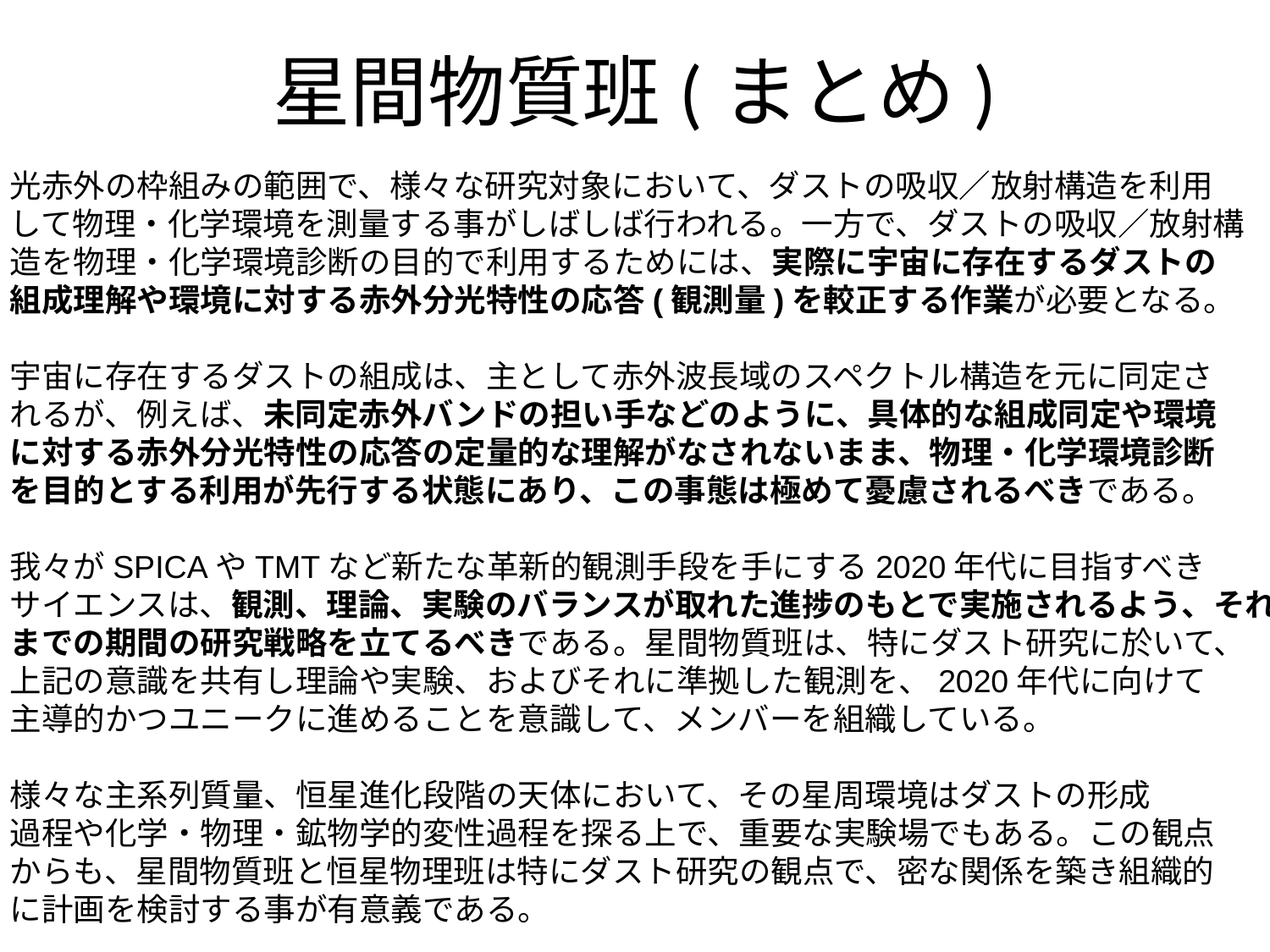

# 星間物質班(まとめ)
光赤外の枠組みの範囲で、様々な研究対象において、ダストの吸収／放射構造を利用
して物理・化学環境を測量する事がしばしば行われる。一方で、ダストの吸収／放射構
造を物理・化学環境診断の目的で利用するためには、実際に宇宙に存在するダストの
組成理解や環境に対する赤外分光特性の応答(観測量)を較正する作業が必要となる。

宇宙に存在するダストの組成は、主として赤外波長域のスペクトル構造を元に同定さ
れるが、例えば、未同定赤外バンドの担い手などのように、具体的な組成同定や環境
に対する赤外分光特性の応答の定量的な理解がなされないまま、物理・化学環境診断
を目的とする利用が先行する状態にあり、この事態は極めて憂慮されるべきである。

我々がSPICAやTMTなど新たな革新的観測手段を手にする2020年代に目指すべき
サイエンスは、観測、理論、実験のバランスが取れた進捗のもとで実施されるよう、それ
までの期間の研究戦略を立てるべきである。星間物質班は、特にダスト研究に於いて、
上記の意識を共有し理論や実験、およびそれに準拠した観測を、2020年代に向けて
主導的かつユニークに進めることを意識して、メンバーを組織している。

様々な主系列質量、恒星進化段階の天体において、その星周環境はダストの形成
過程や化学・物理・鉱物学的変性過程を探る上で、重要な実験場でもある。この観点
からも、星間物質班と恒星物理班は特にダスト研究の観点で、密な関係を築き組織的
に計画を検討する事が有意義である。